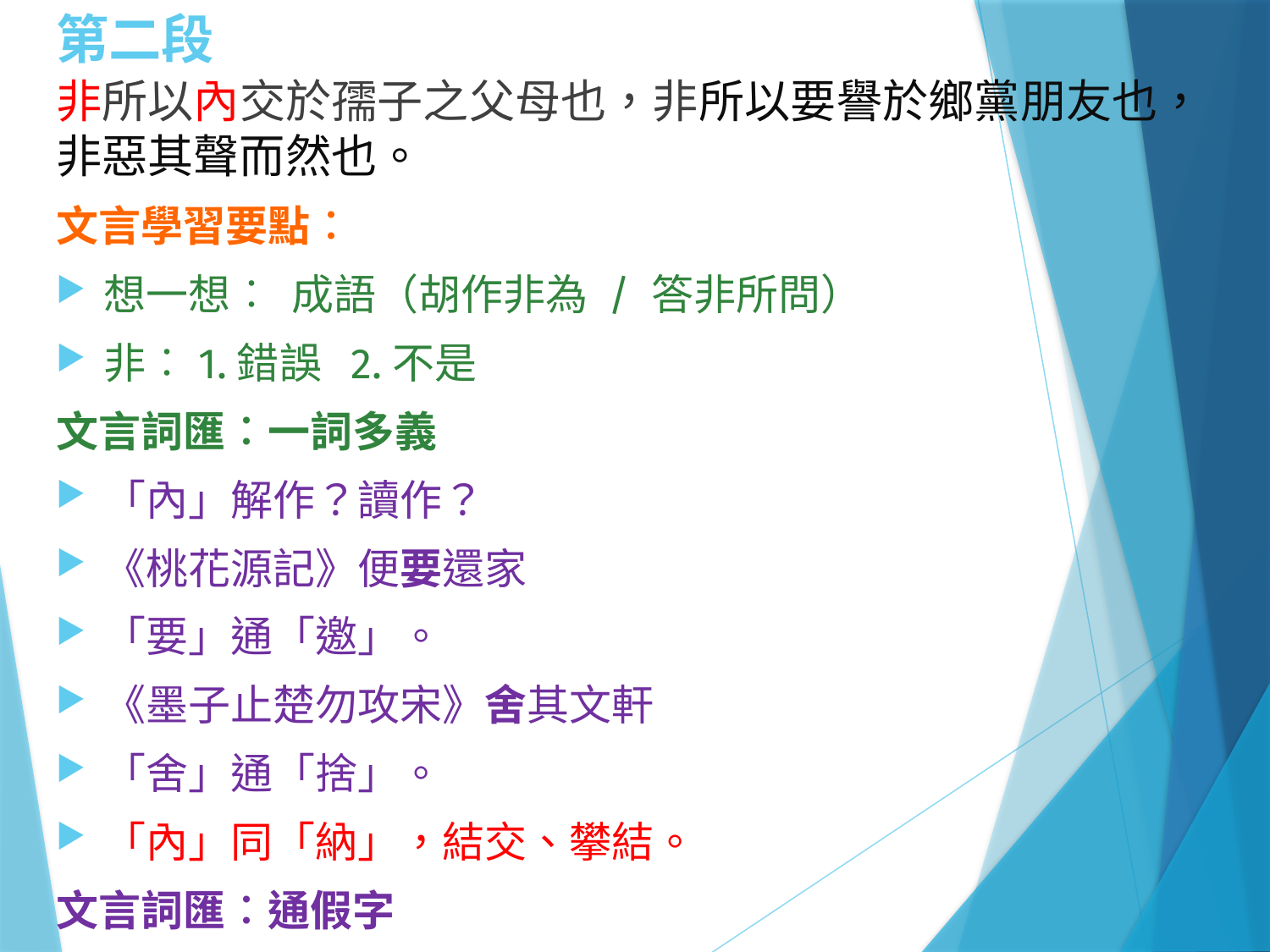

# 第二段
非所以內交於孺子之父母也，非所以要譽於鄉黨朋友也，非惡其聲而然也。
文言學習要點︰
想一想︰  成語（胡作非為 / 答非所問）
非︰1.錯誤  2.不是
文言詞匯︰一詞多義
「內」解作？讀作？
《桃花源記》便要還家
「要」通「邀」。
《墨子止楚勿攻宋》舍其文軒
「舍」通「捨」。
「內」同「納」，結交、攀結。
文言詞匯︰通假字